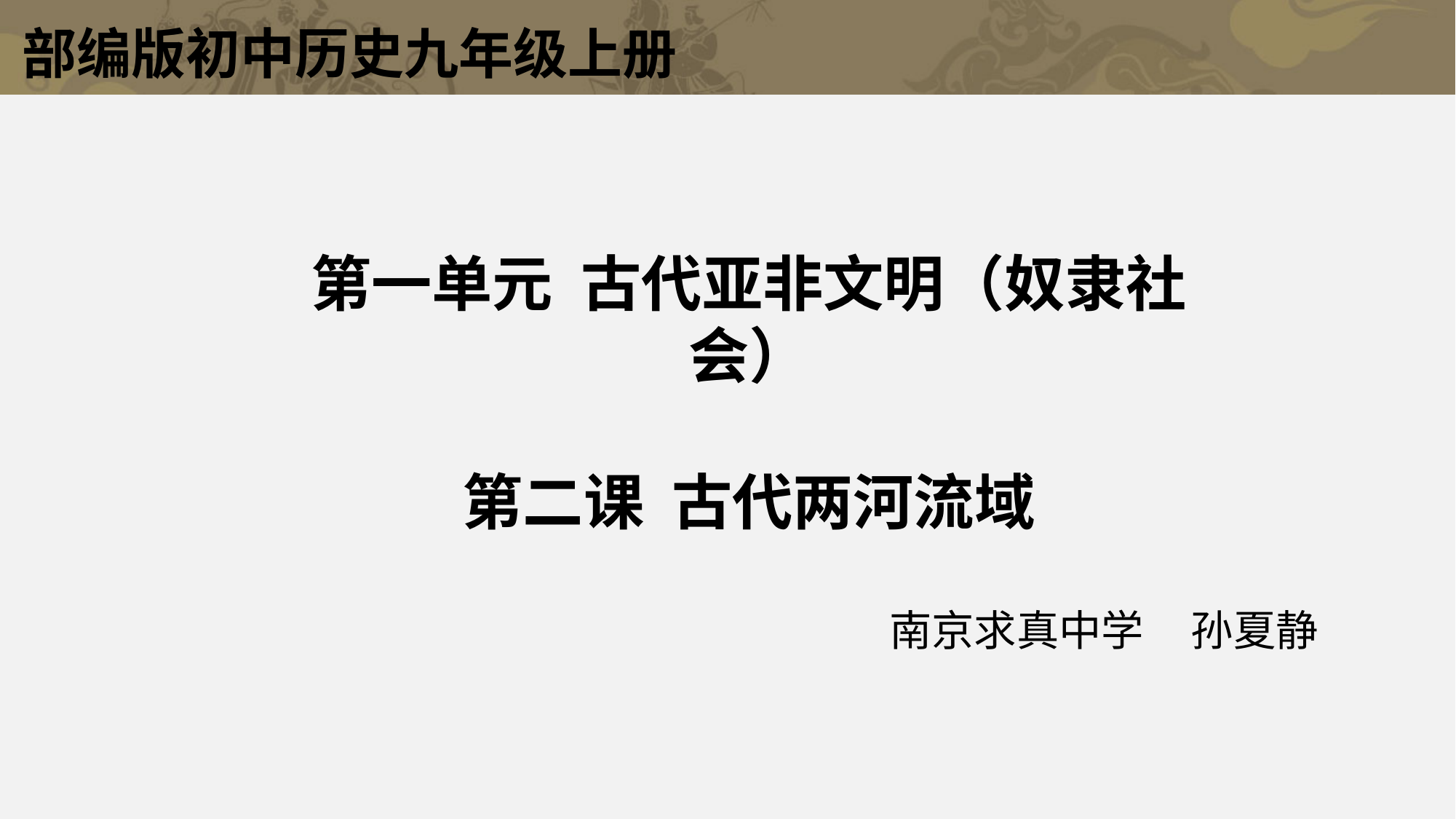

部编版初中历史九年级上册
第一单元  古代亚非文明（奴隶社会）

第二课  古代两河流域
南京求真中学     孙夏静